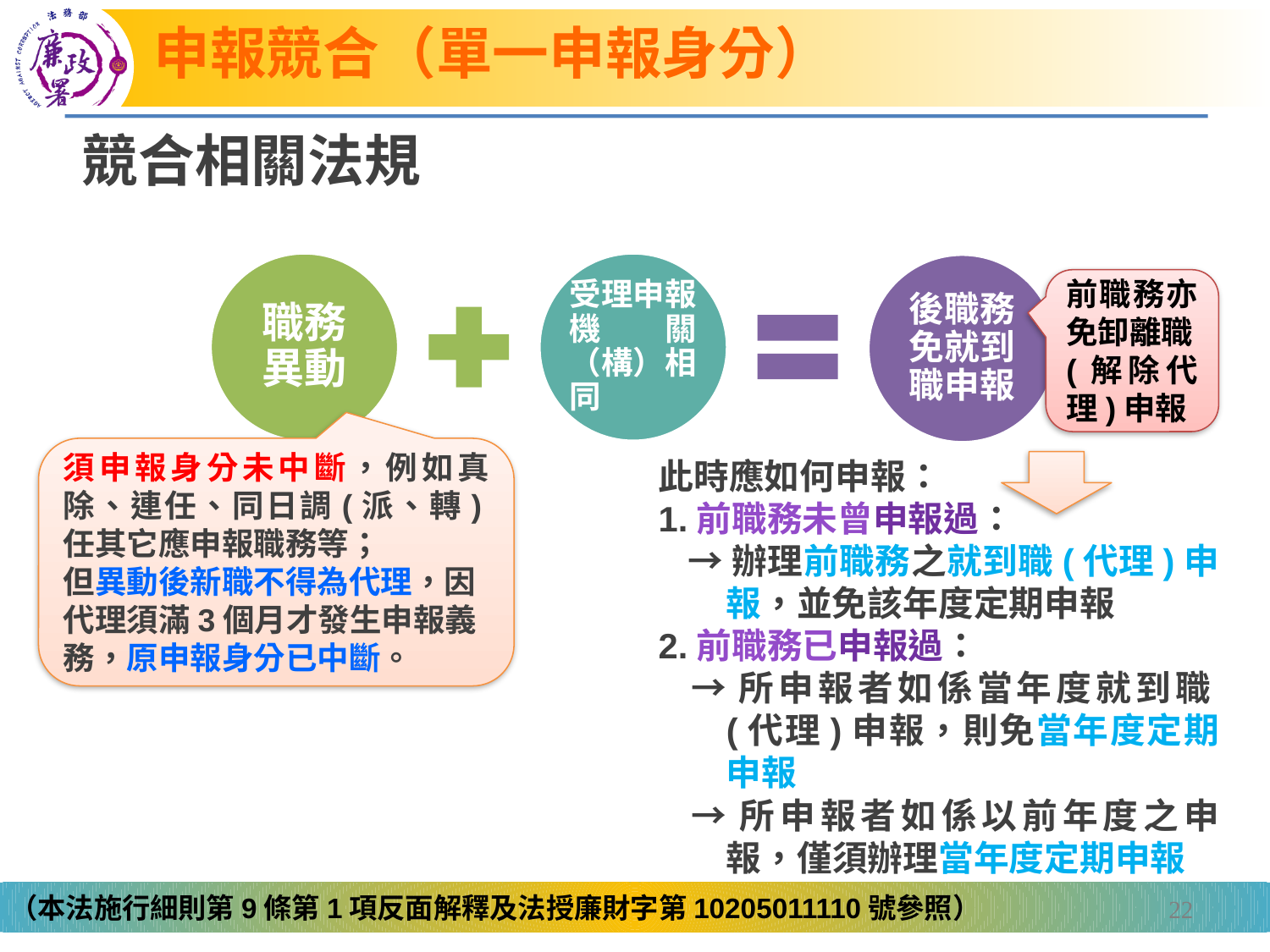

# 申報競合（單一申報身分）
競合相關法規
職務異動

受理申報機關（構）相同

後職務免就到職申報
前職務亦免卸離職(解除代理)申報
須申報身分未中斷，例如真除、連任、同日調(派、轉)任其它應申報職務等；
但異動後新職不得為代理，因代理須滿3個月才發生申報義務，原申報身分已中斷。

此時應如何申報：
1.前職務未曾申報過：
→辦理前職務之就到職(代理)申報，並免該年度定期申報
2.前職務已申報過：
→所申報者如係當年度就到職(代理)申報，則免當年度定期申報
→所申報者如係以前年度之申報，僅須辦理當年度定期申報
22
（本法施行細則第9條第1項反面解釋及法授廉財字第10205011110號參照）